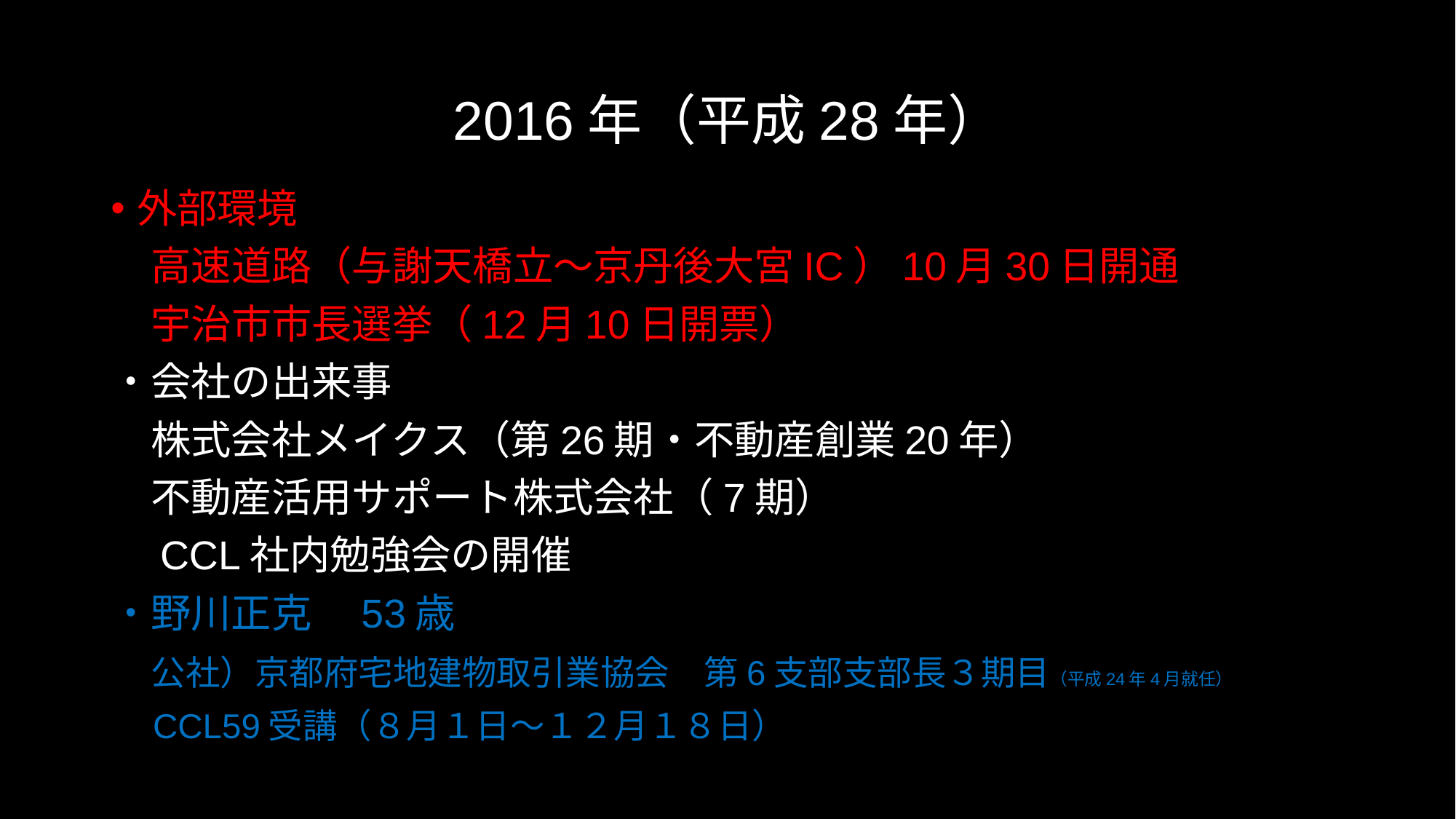

# 2016年（平成28年）
外部環境
　高速道路（与謝天橋立～京丹後大宮IC）10月30日開通
　宇治市市長選挙（12月10日開票）
・会社の出来事
　株式会社メイクス（第26期・不動産創業20年）
　不動産活用サポート株式会社（7期）
　CCL社内勉強会の開催
・野川正克　53歳
　公社）京都府宅地建物取引業協会　第6支部支部長３期目（平成24年4月就任）
　 CCL59受講（８月１日～１２月１８日）